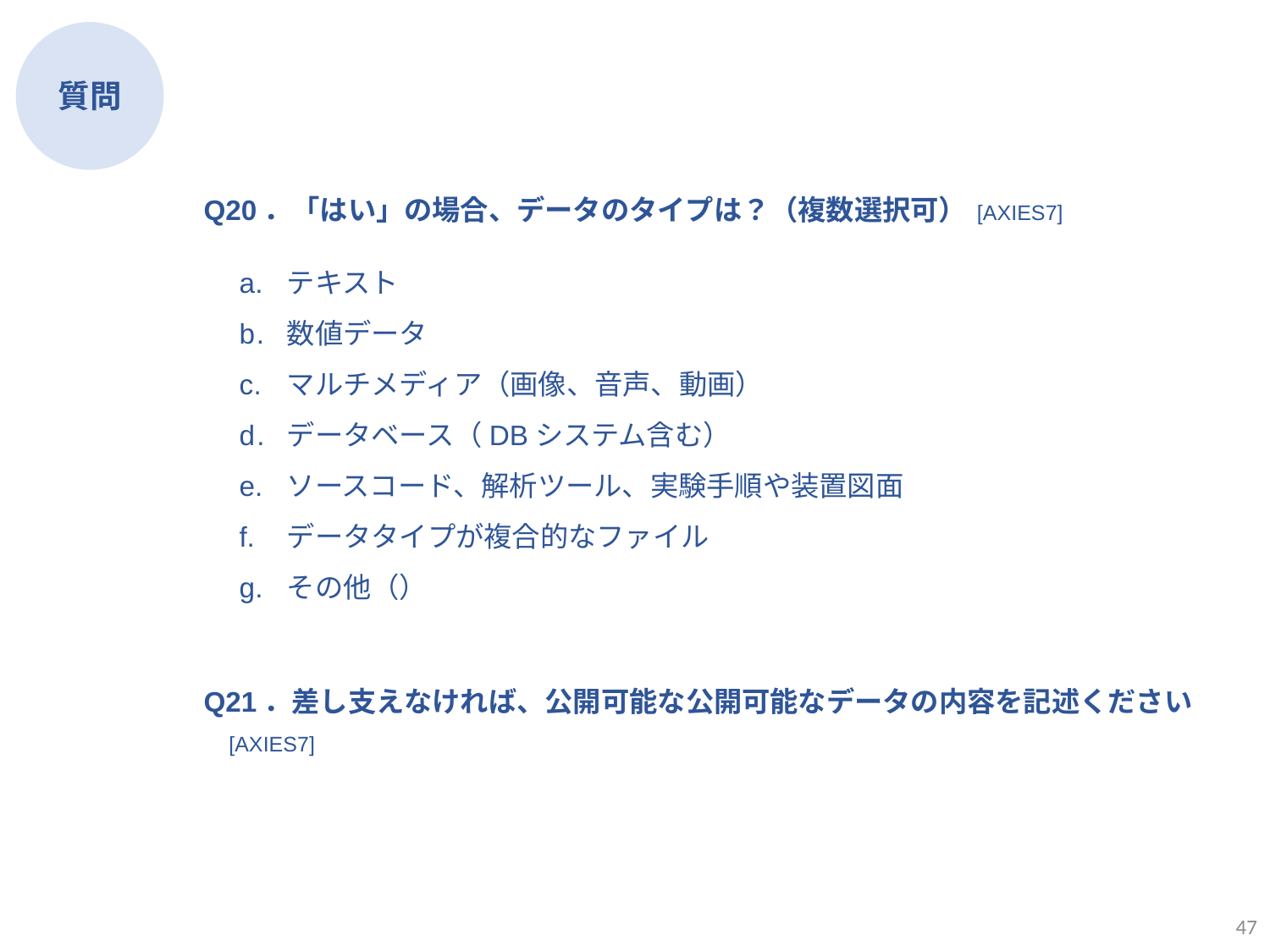

質問
Q20．「はい」の場合、データのタイプは？（複数選択可） [AXIES7]
テキスト
数値データ
マルチメディア（画像、音声、動画）
データベース（DBシステム含む）
ソースコード、解析ツール、実験手順や装置図面
データタイプが複合的なファイル
その他（）
Q21．差し支えなければ、公開可能な公開可能なデータの内容を記述ください[AXIES7]
47